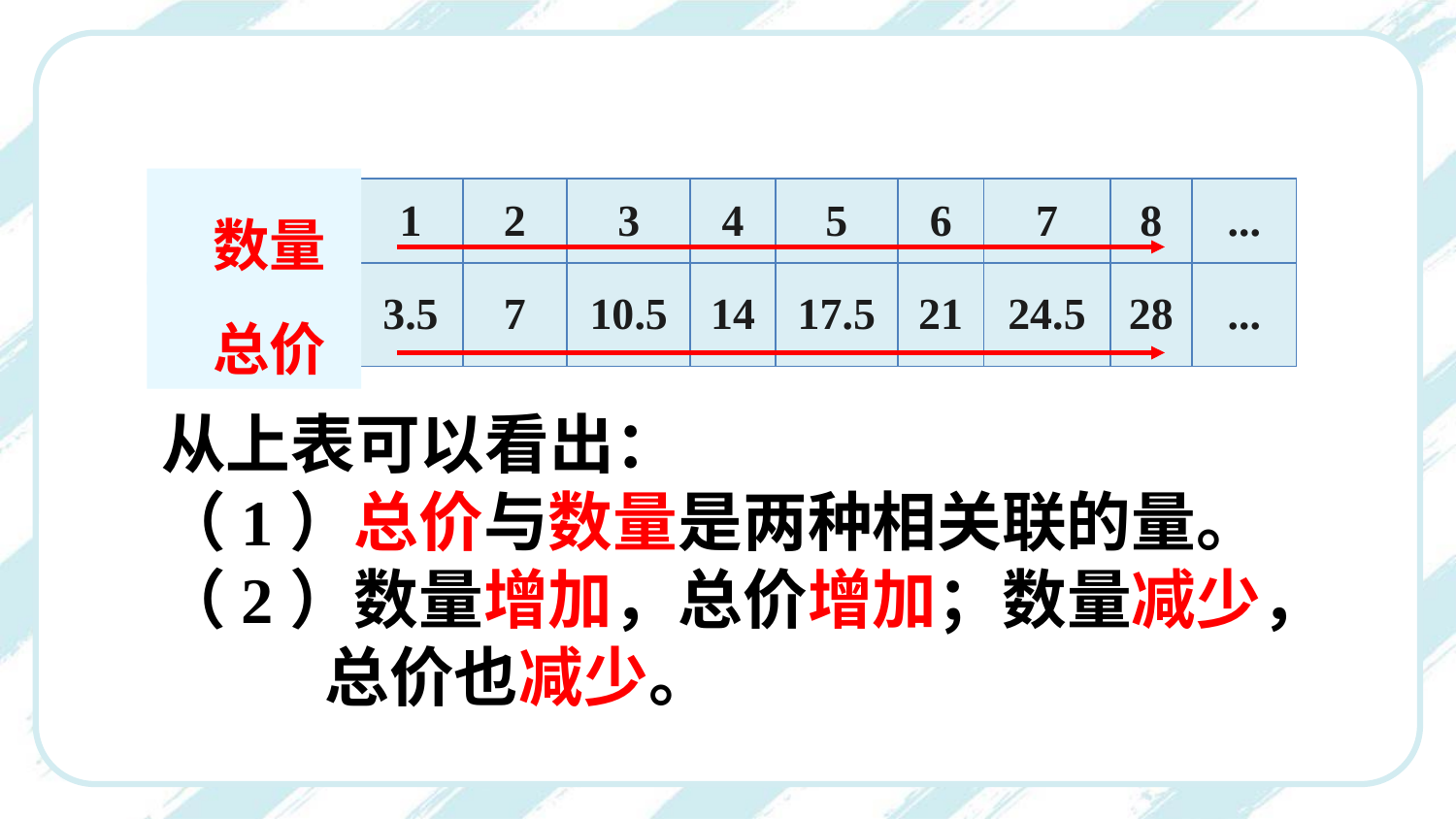

数量
| 数量/m | 1 | 2 | 3 | 4 | 5 | 6 | 7 | 8 | ... |
| --- | --- | --- | --- | --- | --- | --- | --- | --- | --- |
| 总价/元 | 3.5 | 7 | 10.5 | 14 | 17.5 | 21 | 24.5 | 28 | ... |
   总价
从上表可以看出：
（1）总价与数量是两种相关联的量。
（2）数量增加，总价增加；数量减少，
          总价也减少。